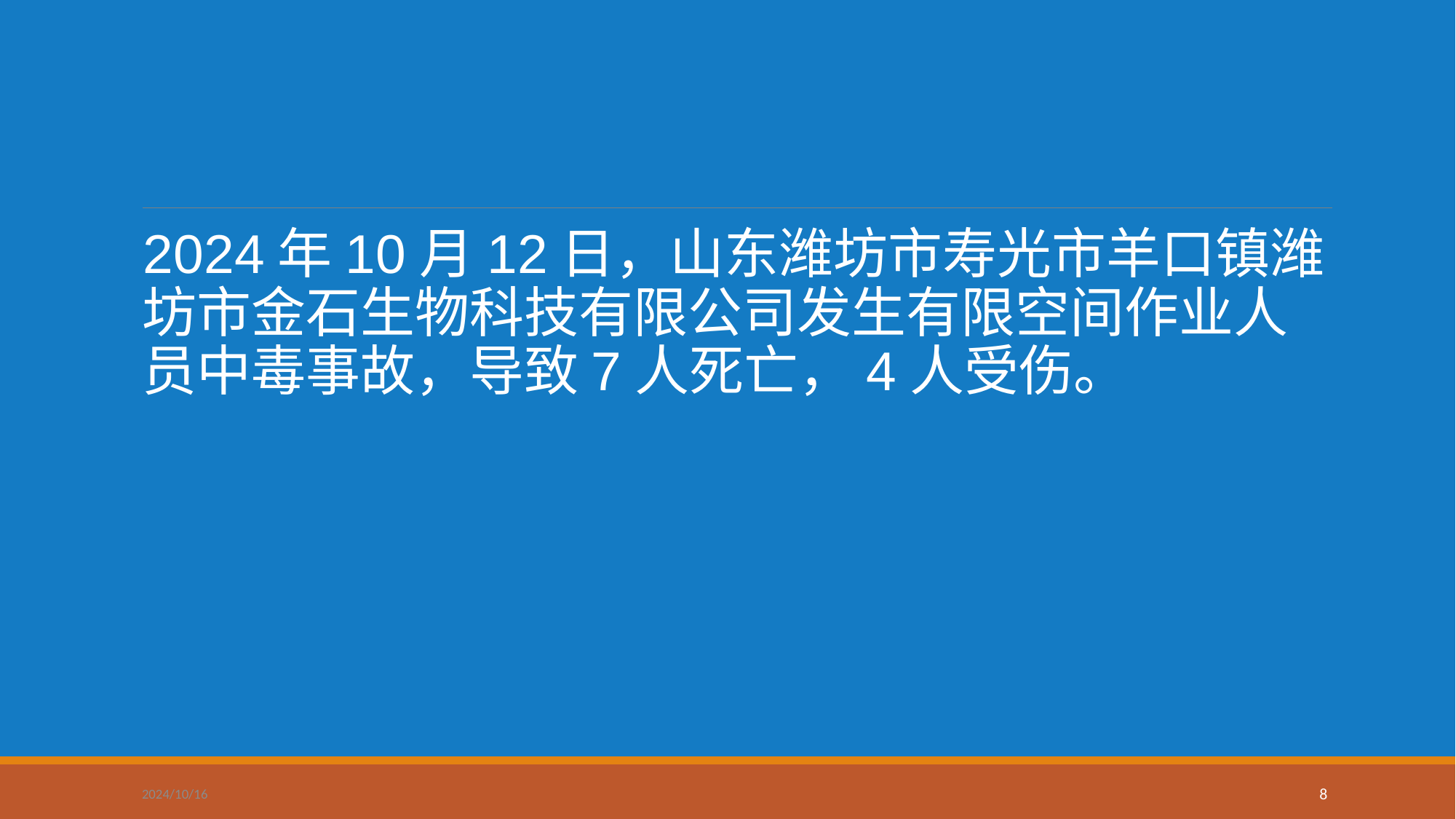

2024年10月12日，山东潍坊市寿光市羊口镇潍坊市金石生物科技有限公司发生有限空间作业人员中毒事故，导致7人死亡，4人受伤。

2024/10/16
8